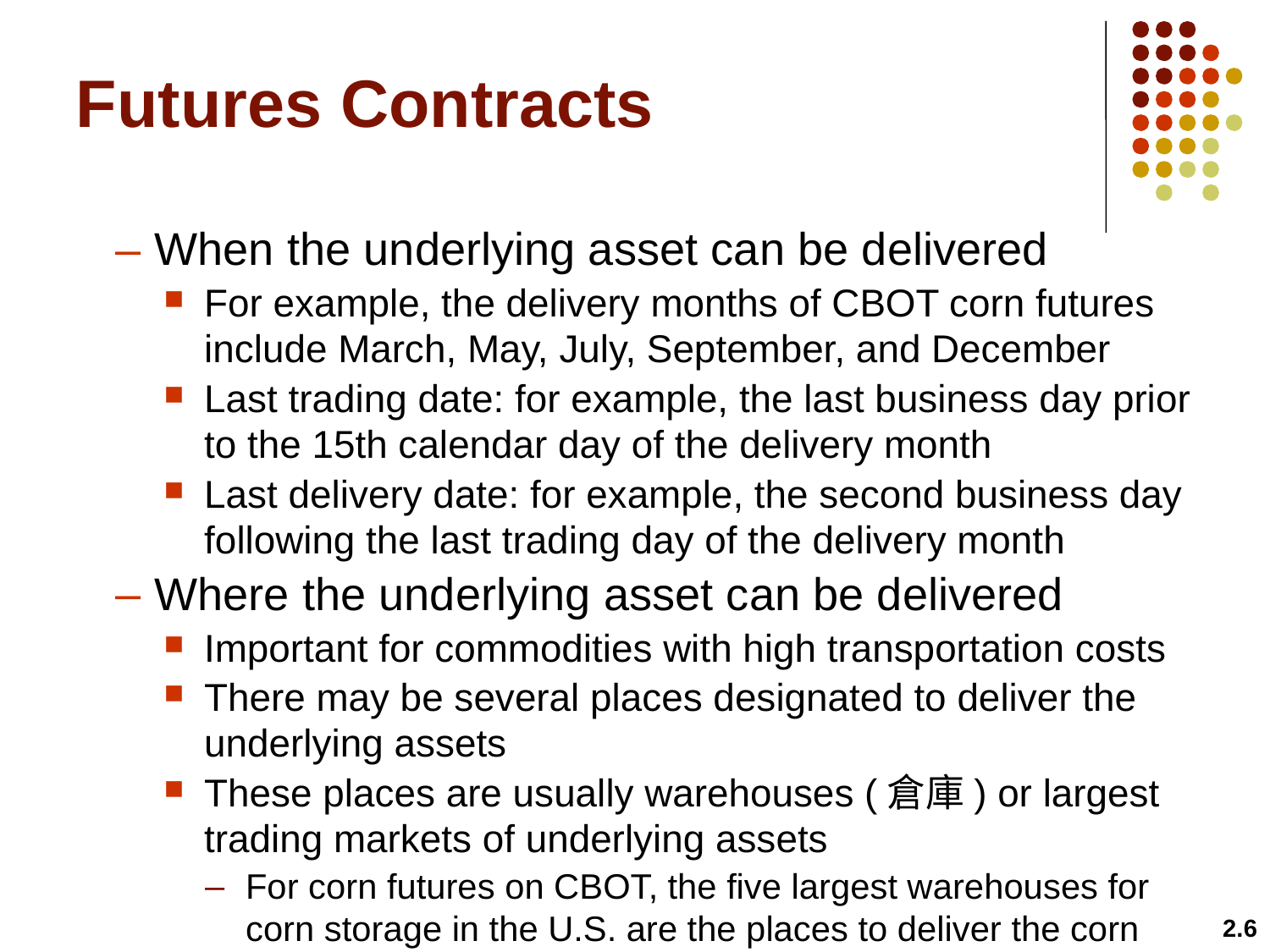

# Futures Contracts
When the underlying asset can be delivered
For example, the delivery months of CBOT corn futures include March, May, July, September, and December
Last trading date: for example, the last business day prior to the 15th calendar day of the delivery month
Last delivery date: for example, the second business day following the last trading day of the delivery month
Where the underlying asset can be delivered
Important for commodities with high transportation costs
There may be several places designated to deliver the underlying assets
These places are usually warehouses (倉庫) or largest trading markets of underlying assets
For corn futures on CBOT, the five largest warehouses for corn storage in the U.S. are the places to deliver the corn

2.6